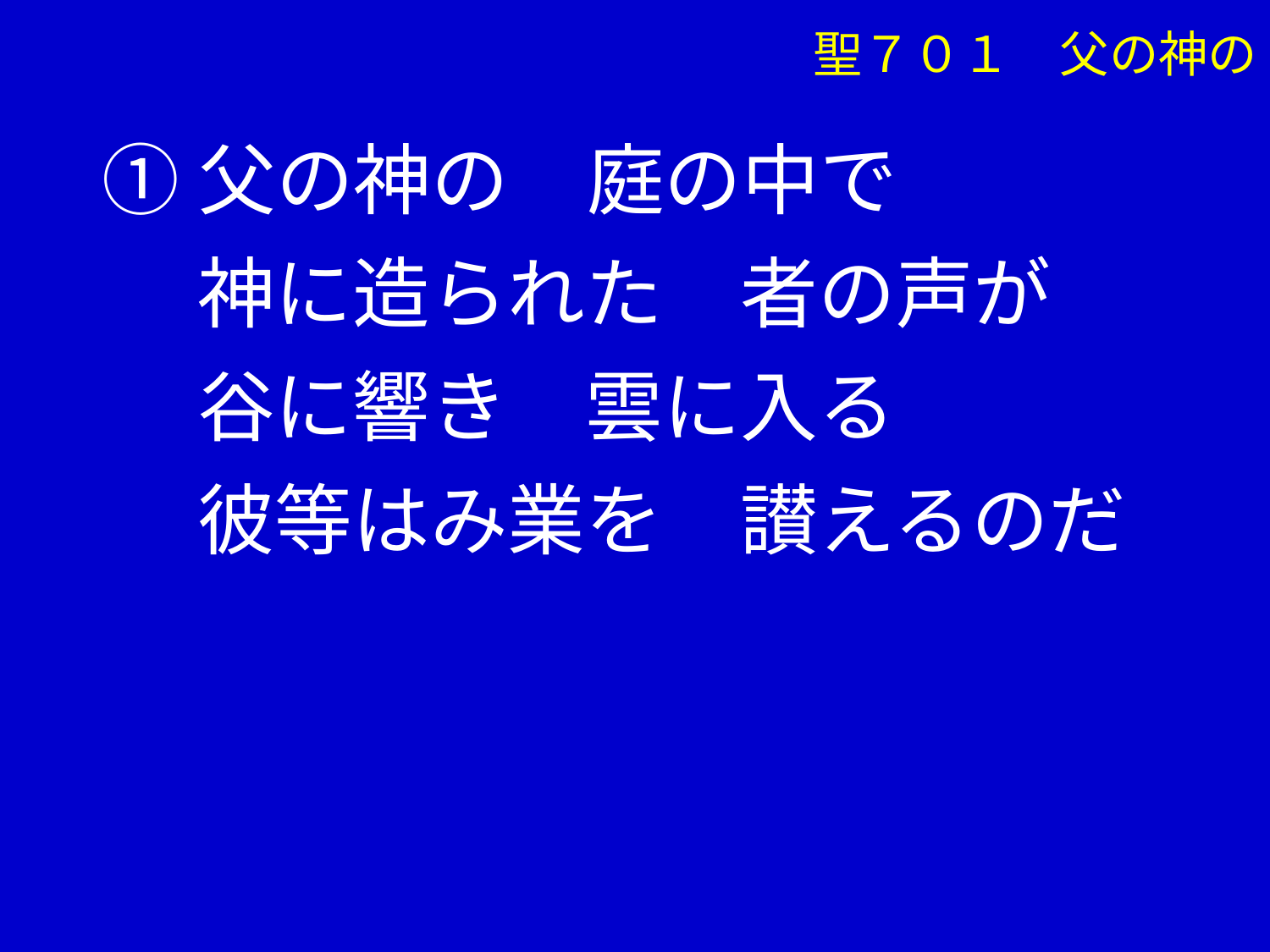

聖７０１　父の神の
①父の神の　庭の中で
　 神に造られた　者の声が
　 谷に響き　雲に入る
　 彼等はみ業を　讃えるのだ